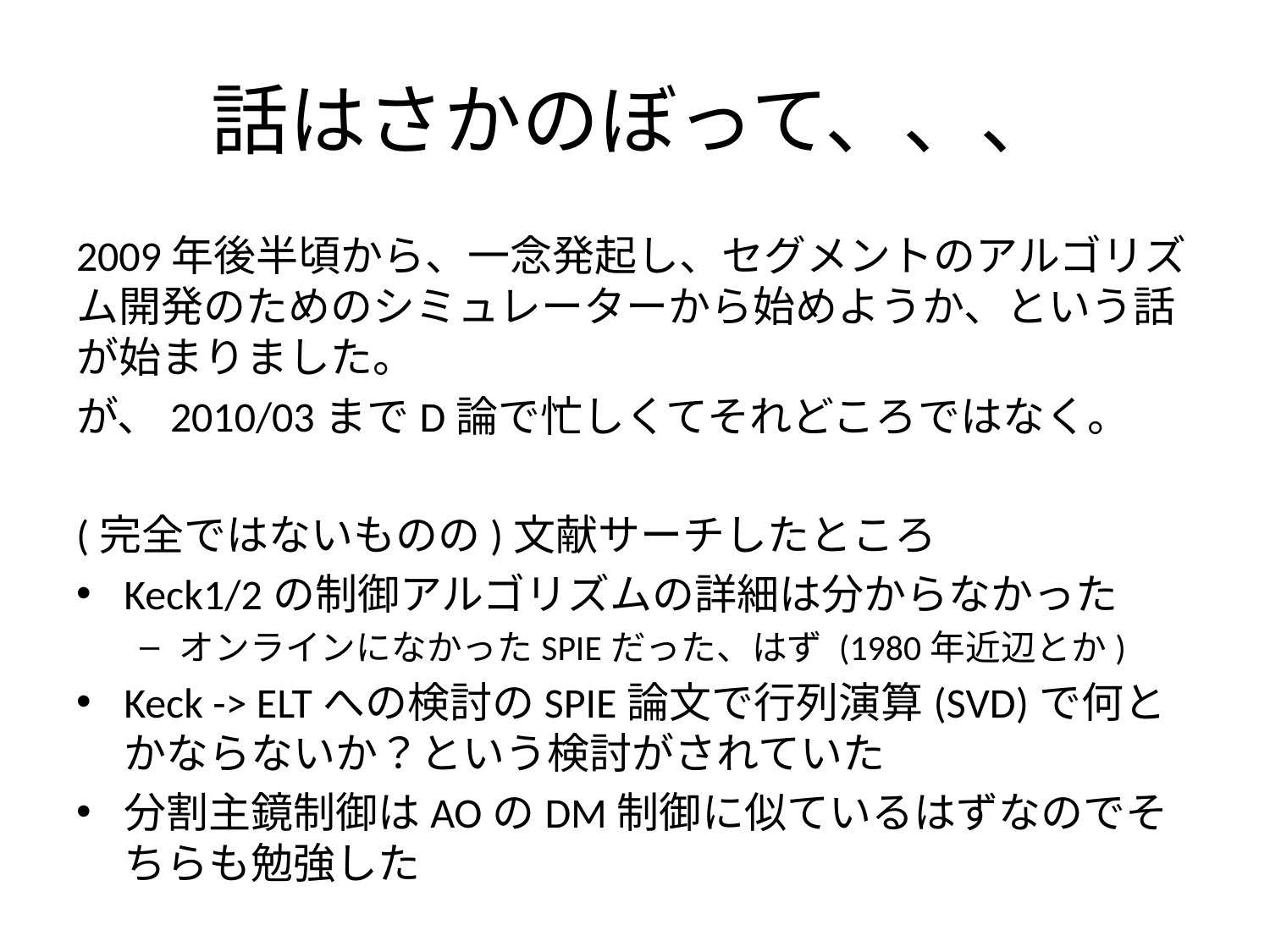

# 話はさかのぼって、、、
2009年後半頃から、一念発起し、セグメントのアルゴリズム開発のためのシミュレーターから始めようか、という話が始まりました。
が、2010/03までD論で忙しくてそれどころではなく。

(完全ではないものの)文献サーチしたところ
Keck1/2の制御アルゴリズムの詳細は分からなかった
オンラインになかったSPIEだった、はず (1980年近辺とか)
Keck -> ELTへの検討のSPIE論文で行列演算(SVD)で何とかならないか？という検討がされていた
分割主鏡制御はAOのDM制御に似ているはずなのでそちらも勉強した